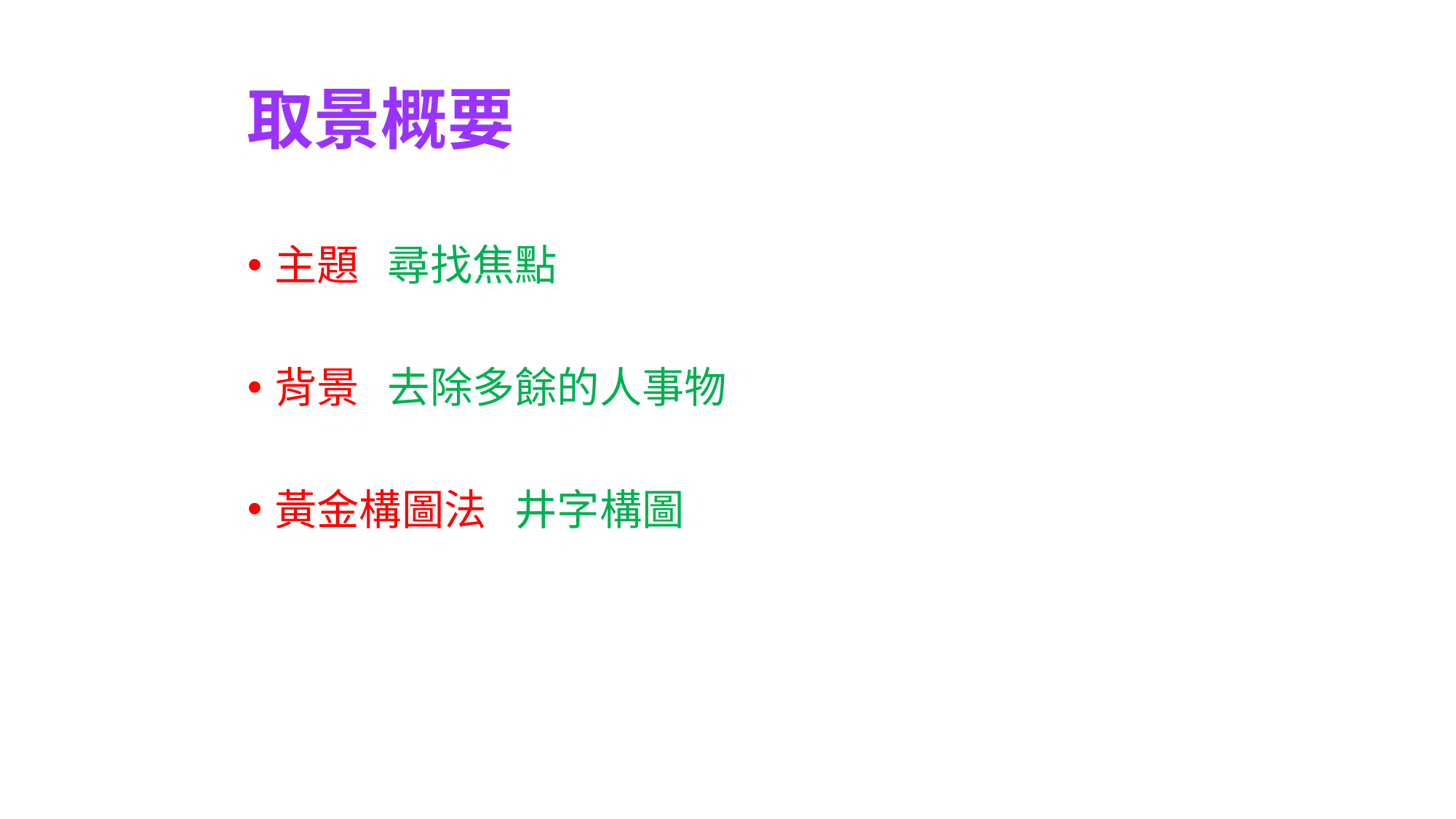

# 取景概要
主題   尋找焦點

背景   去除多餘的人事物

黃金構圖法   井字構圖